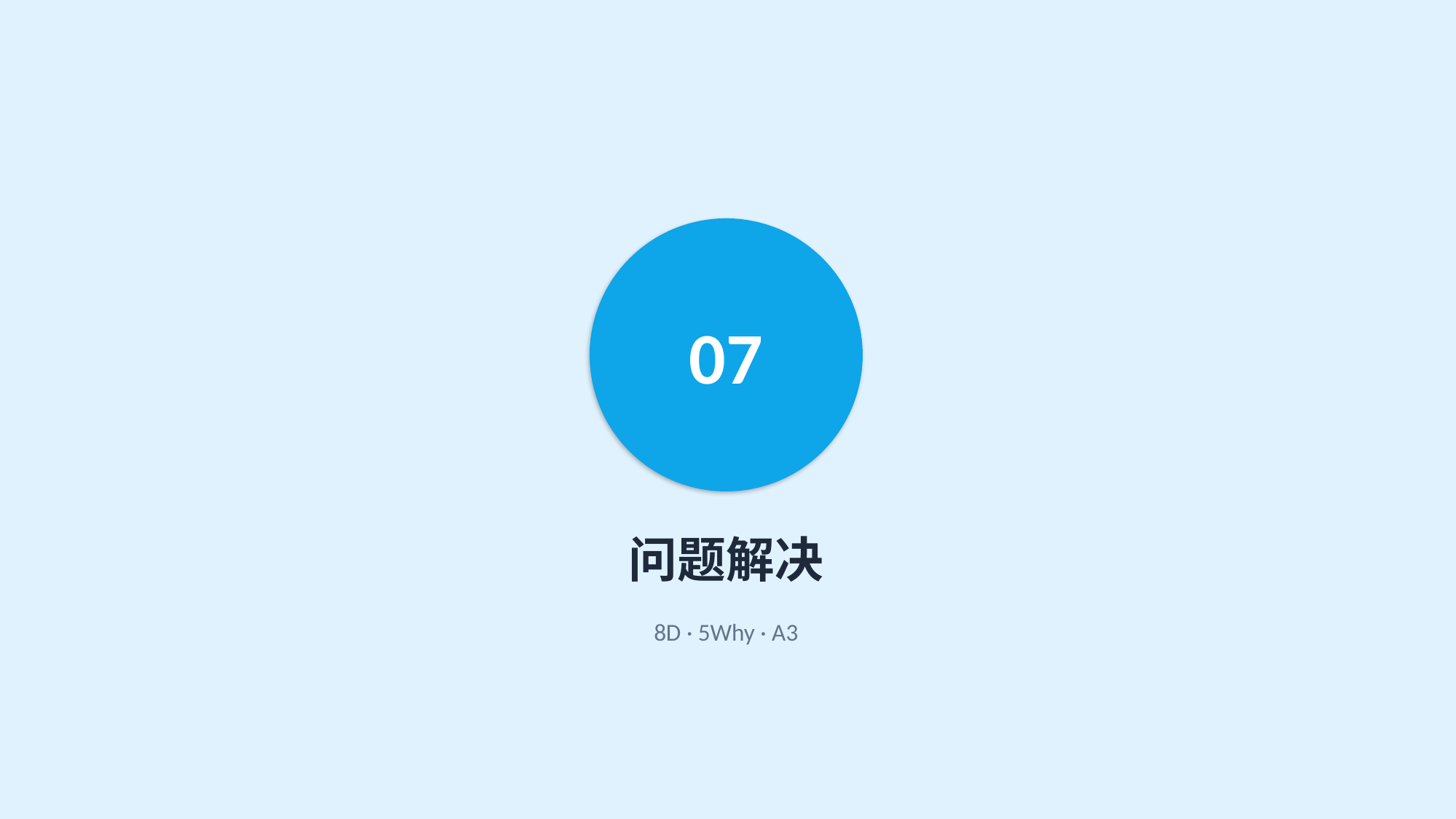

07
问题解决
8D · 5Why · A3